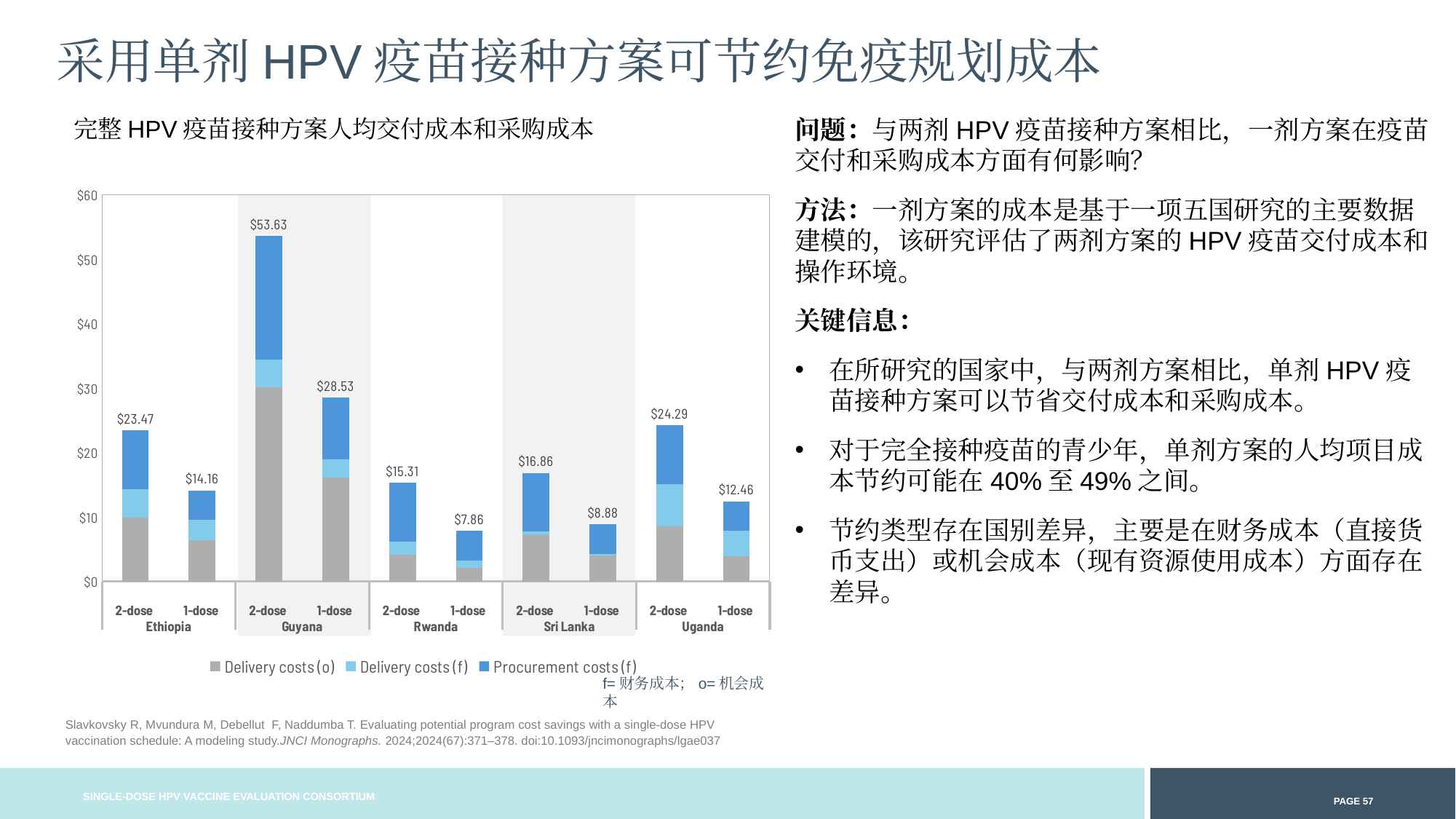

# 采用单剂HPV疫苗接种方案可节约免疫规划成本
完整HPV疫苗接种方案人均交付成本和采购成本
问题：与两剂HPV疫苗接种方案相比，一剂方案在疫苗交付和采购成本方面有何影响？
方法：一剂方案的成本是基于一项五国研究的主要数据建模的，该研究评估了两剂方案的HPV疫苗交付成本和操作环境。
关键信息：
在所研究的国家中，与两剂方案相比，单剂HPV疫苗接种方案可以节省交付成本和采购成本。
对于完全接种疫苗的青少年，单剂方案的人均项目成本节约可能在40%至49%之间。
节约类型存在国别差异，主要是在财务成本（直接货币支出）或机会成本（现有资源使用成本）方面存在差异。

### Chart

| Category | Delivery costs (o) | Delivery costs (f) | Procurement costs (f) | Total costs |
|---|---|---|---|---|
|
2-dose  | 9.920000000000002 | 4.46 | 9.089252789481726 | 23.46925278948173 |
|
1-dose  | 6.466529304181694 | 3.1485869317525887 | 4.544626394740864 | 14.159742630675147 |
|
2-dose  | 30.2 | 4.2 | 19.23039731461703 | 53.63039731461703 |
|
1-dose  | 16.196462700000005 | 2.7203253 | 9.615199981040762 | 28.531987981040764 |
|
2-dose  | 4.119999999999999 | 2.06 | 9.13199998634309 | 15.31199998634309 |
|
1-dose  | 2.1443938 | 1.1458993999999998 | 4.566001097929889 | 7.856294297929889 |
|
2-dose  | 7.220000000000001 | 0.54 | 9.09847021266458 | 16.85847021266458 |
|
1-dose  | 4.0409659 | 0.29432959999999997 | 4.549234023897865 | 8.884529523897864 |
|
2-dose  | 8.52 | 6.640000000000001 | 9.132000977523715 | 24.292000977523713 |
|
1-dose  | 3.960407000000001 | 3.9366497999999996 | 4.5660003778071845 | 12.463057177807185 |

f=财务成本；o=机会成本
Slavkovsky R, Mvundura M, Debellut  F, Naddumba T. Evaluating potential program cost savings with a single-dose HPV vaccination schedule: A modeling study.JNCI Monographs. 2024;2024(67):371–378. doi:10.1093/jncimonographs/lgae037